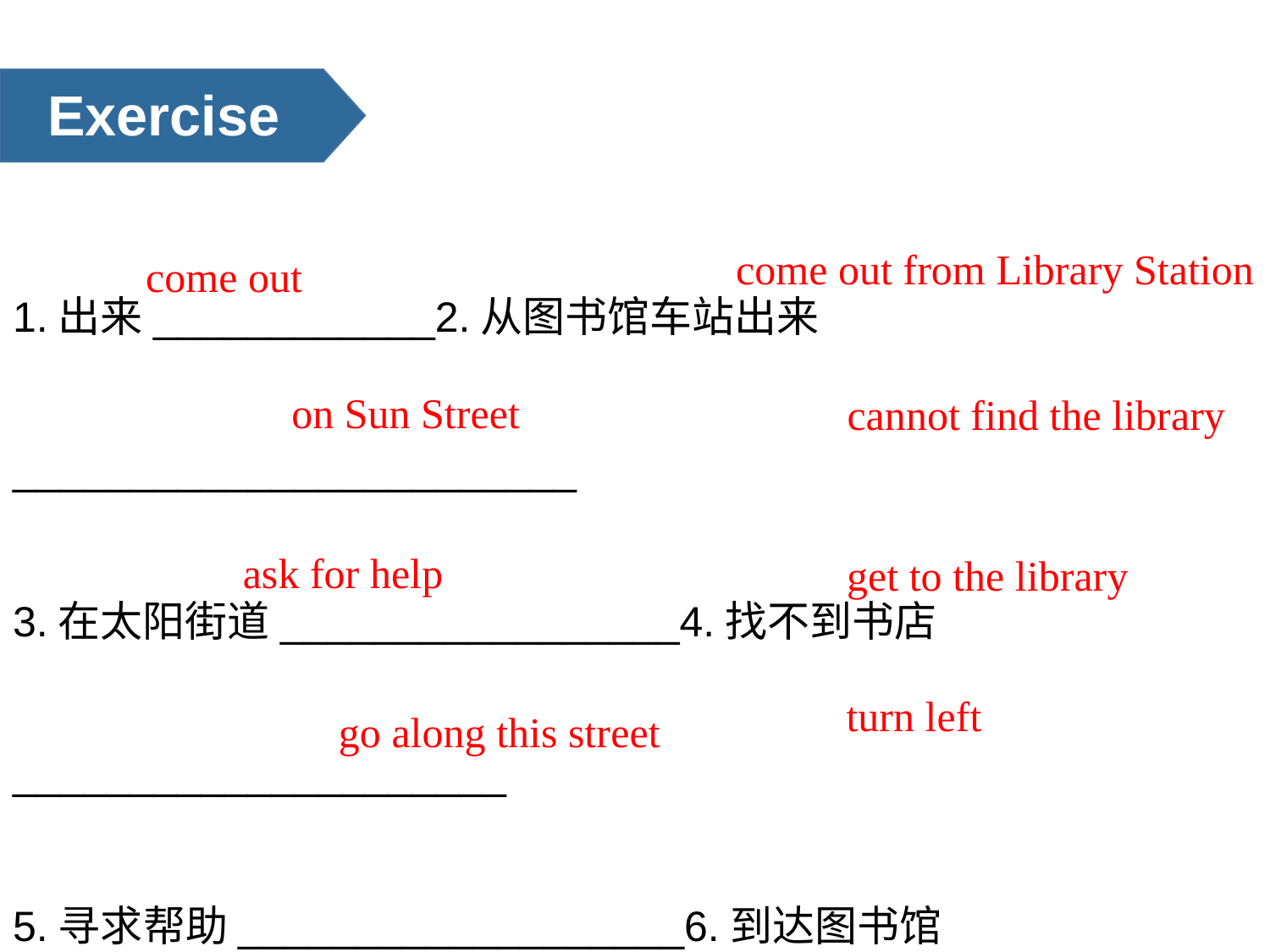

Exercise
1.出来____________2.从图书馆车站出来________________________
3.在太阳街道_________________4.找不到书店_____________________
5.寻求帮助___________________6.到达图书馆___________________
7.沿着这条街道走___________________8.左转____________________
come out from Library Station
come out
on Sun Street
cannot find the library
ask for help
get to the library
turn left
go along this street